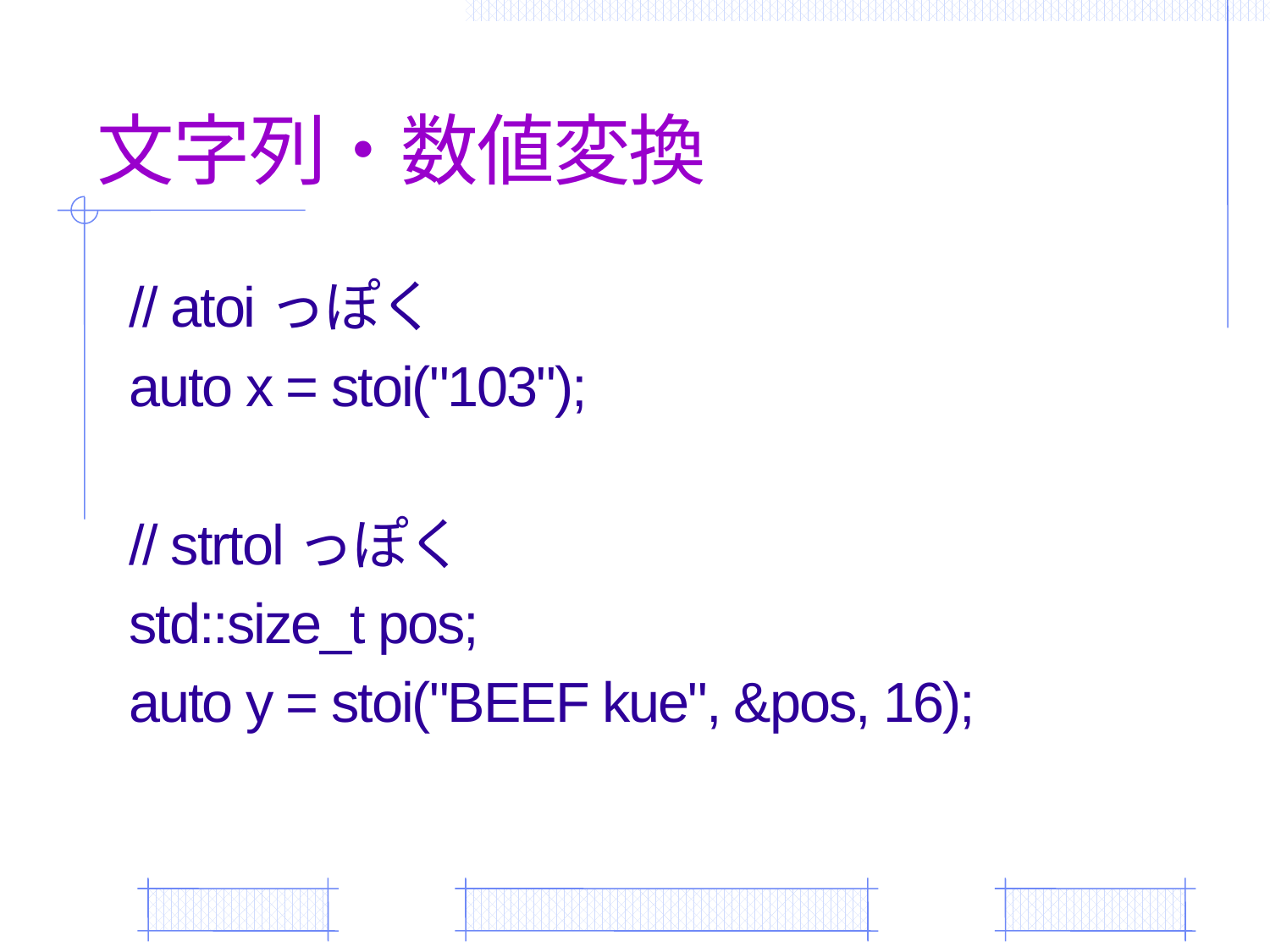

# 文字列・数値変換
// atoiっぽく
auto x = stoi("103");

// strtolっぽく
std::size_t pos;
auto y = stoi("BEEF kue", &pos, 16);